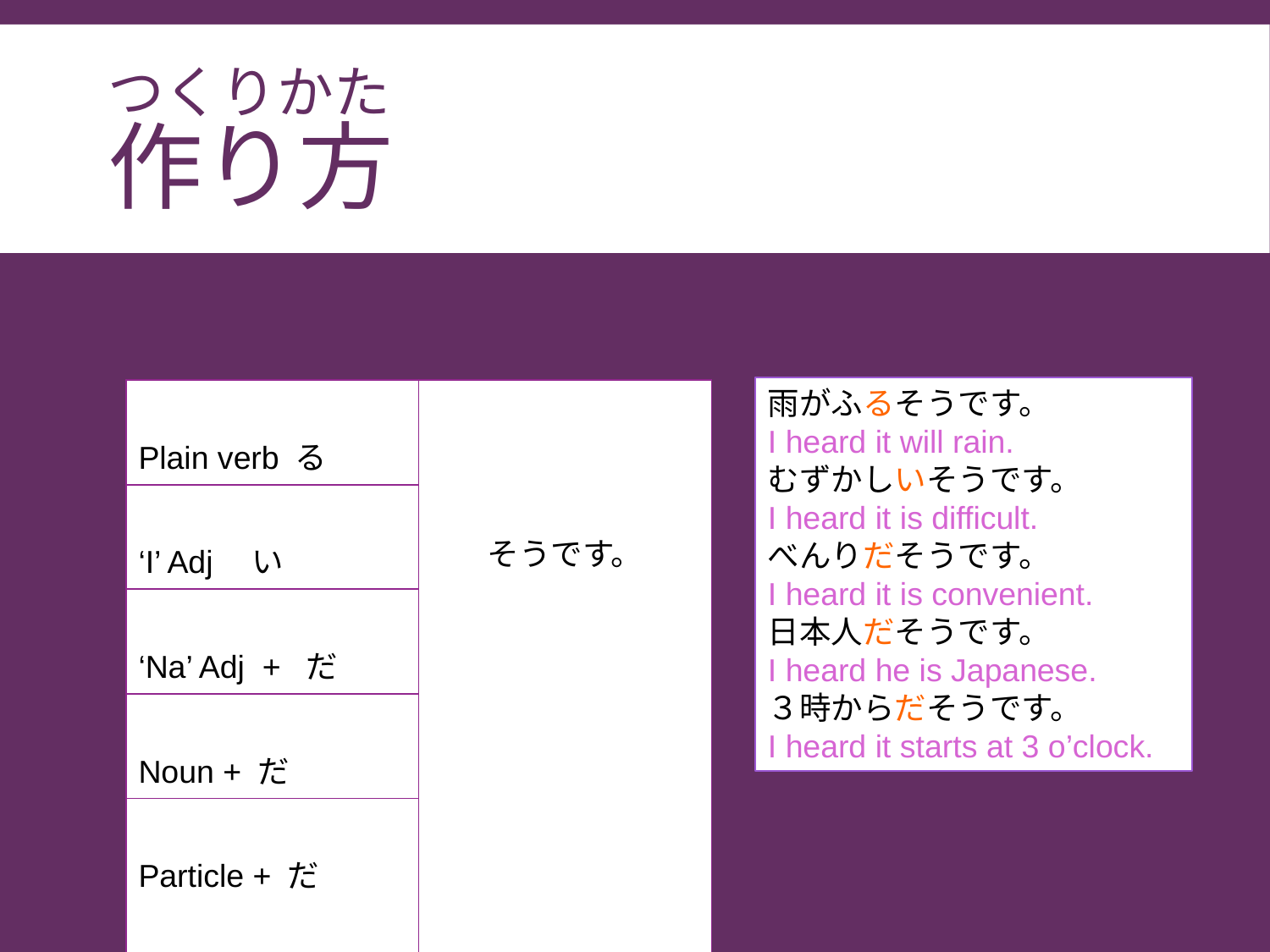

# つくりかた 作り方
雨がふるそうです。
I heard it will rain.
むずかしいそうです。
I heard it is difficult.
べんりだそうです。
I heard it is convenient.
日本人だそうです。
I heard he is Japanese.
３時からだそうです。
I heard it starts at 3 o’clock.
| Plain verb る | そうです。 |
| --- | --- |
| ‘I’ Adj　い |  |
| ‘Na’ Adj + だ |  |
| Noun + だ |  |
| Particle + だ |  |